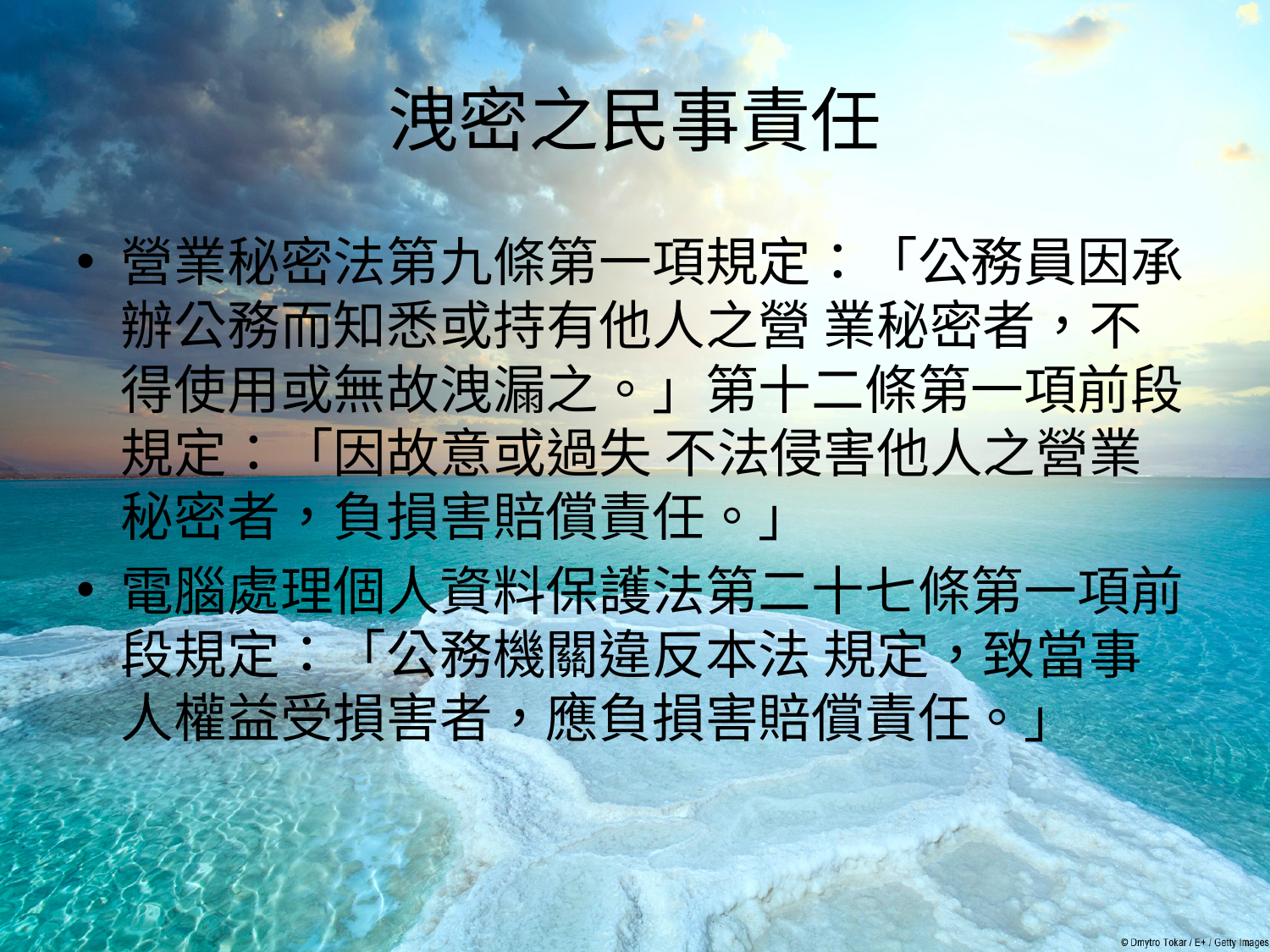

# 洩密之民事責任
營業秘密法第九條第一項規定：「公務員因承辦公務而知悉或持有他人之營 業秘密者，不得使用或無故洩漏之。」第十二條第一項前段規定：「因故意或過失 不法侵害他人之營業秘密者，負損害賠償責任。」
電腦處理個人資料保護法第二十七條第一項前段規定：「公務機關違反本法 規定，致當事人權益受損害者，應負損害賠償責任。」